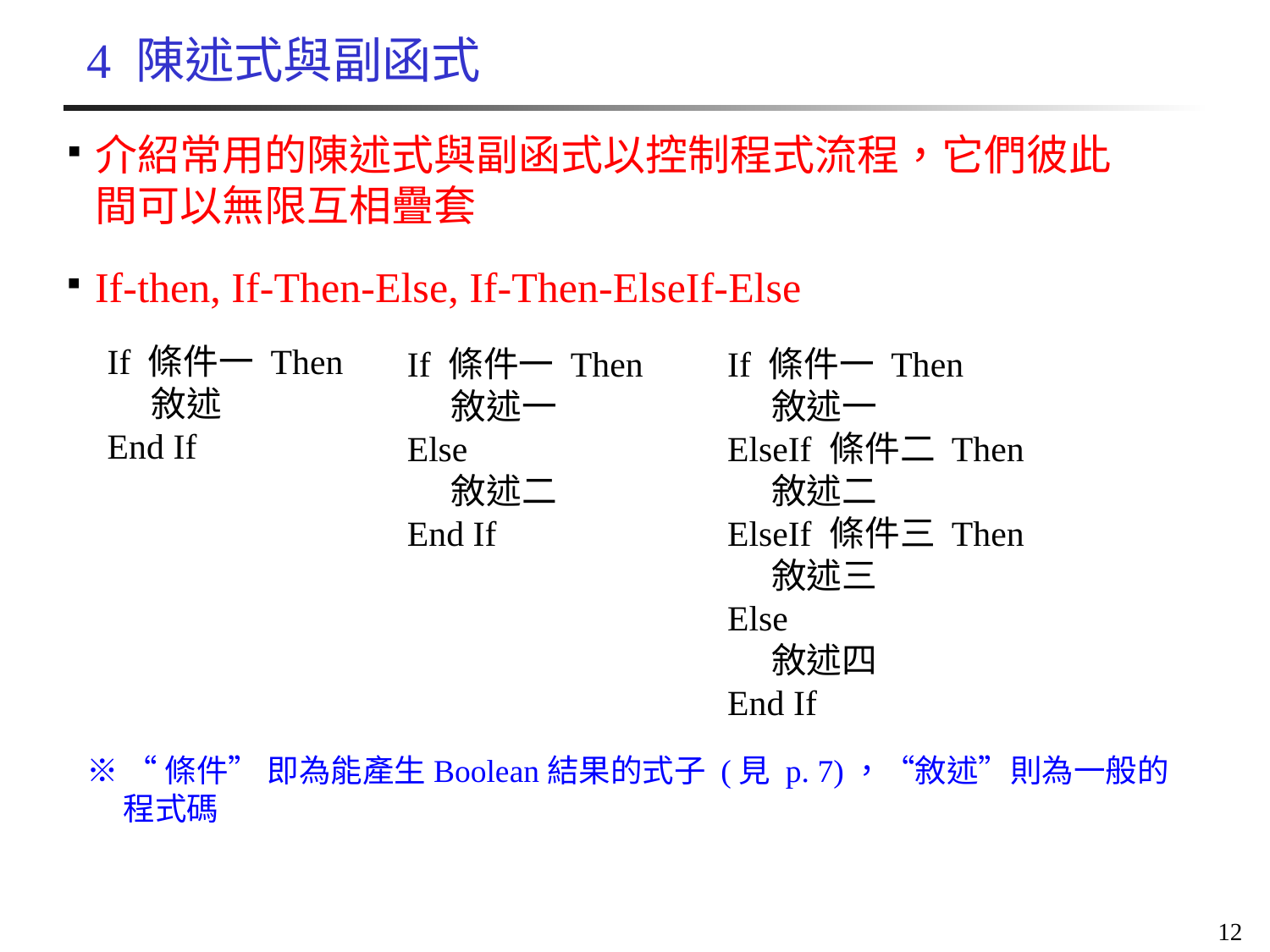

# 4 陳述式與副函式
介紹常用的陳述式與副函式以控制程式流程，它們彼此間可以無限互相疊套
If-then, If-Then-Else, If-Then-ElseIf-Else
If 條件一 Then
    敘述
End If
If 條件一 Then
    敘述一
Else
    敘述二
End If
If 條件一 Then
    敘述一
ElseIf 條件二 Then
    敘述二
ElseIf 條件三 Then
    敘述三
Else
    敘述四
End If
※ “條件” 即為能產生Boolean結果的式子 (見 p. 7)，“敘述”則為一般的程式碼
12